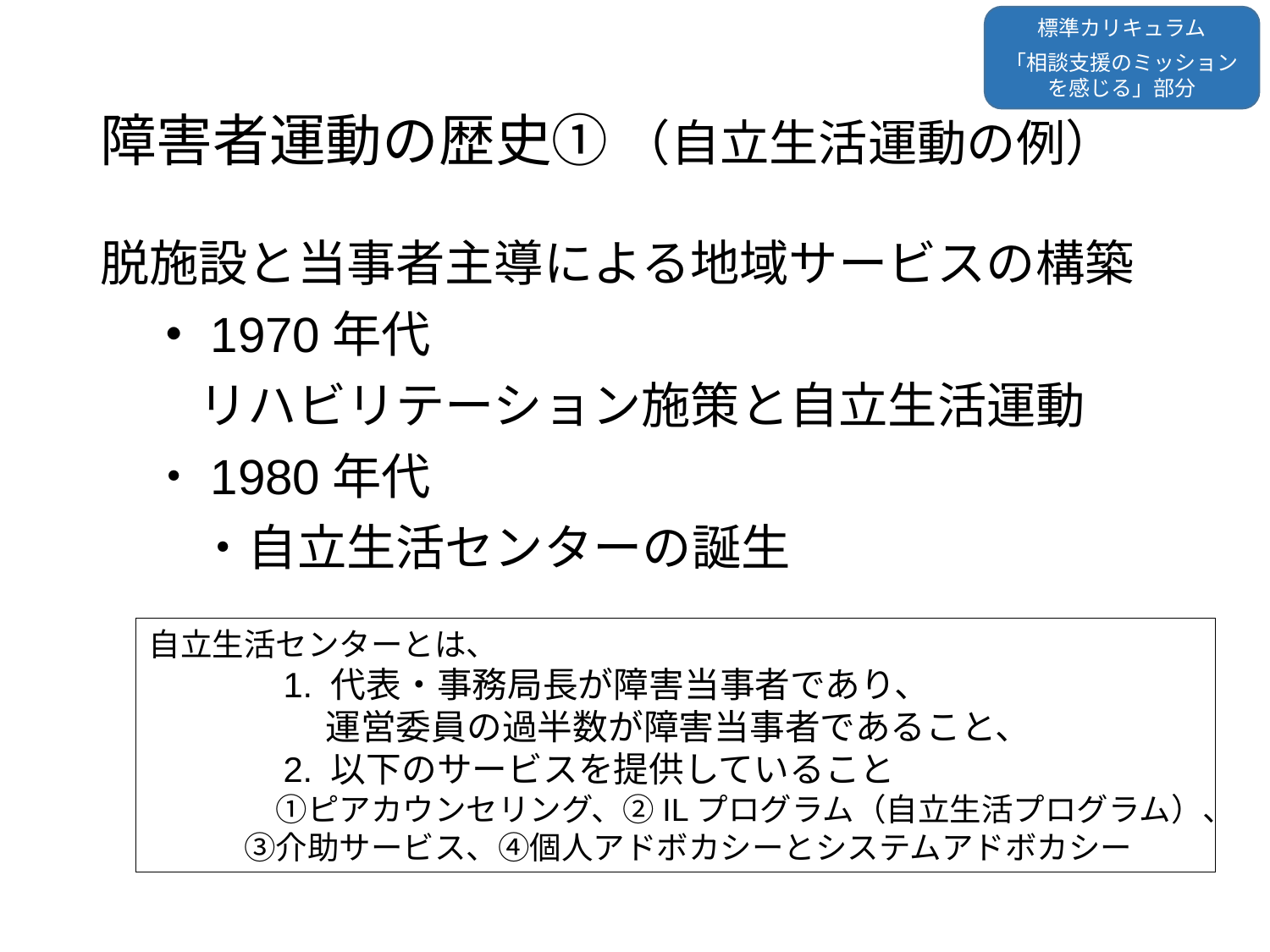

標準カリキュラム

「相談支援のミッションを感じる」部分
# 障害者運動の歴史① （自立生活運動の例）
脱施設と当事者主導による地域サービスの構築
　・1970年代
　　リハビリテーション施策と自立生活運動
　・1980年代
　　・自立生活センターの誕生

自立生活センターとは、
　　　　1. 代表・事務局長が障害当事者であり、
　　　　　運営委員の過半数が障害当事者であること、
　　　　2. 以下のサービスを提供していること
　①ピアカウンセリング、➁ILプログラム（自立生活プログラム）、③介助サービス、④個人アドボカシーとシステムアドボカシー